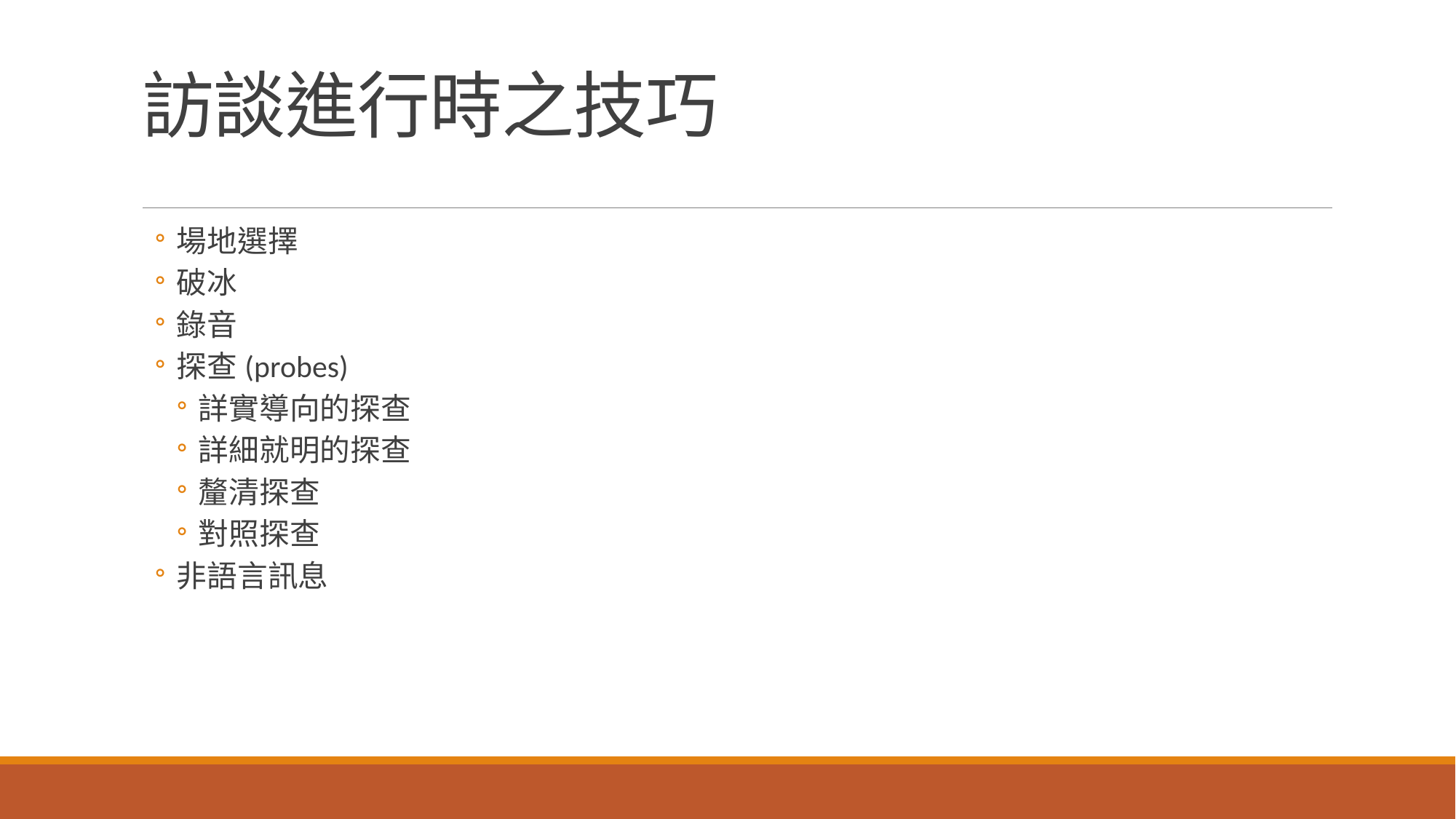

# 訪談進行時之技巧
場地選擇
破冰
錄音
探查(probes)
詳實導向的探查
詳細就明的探查
釐清探查
對照探查
非語言訊息